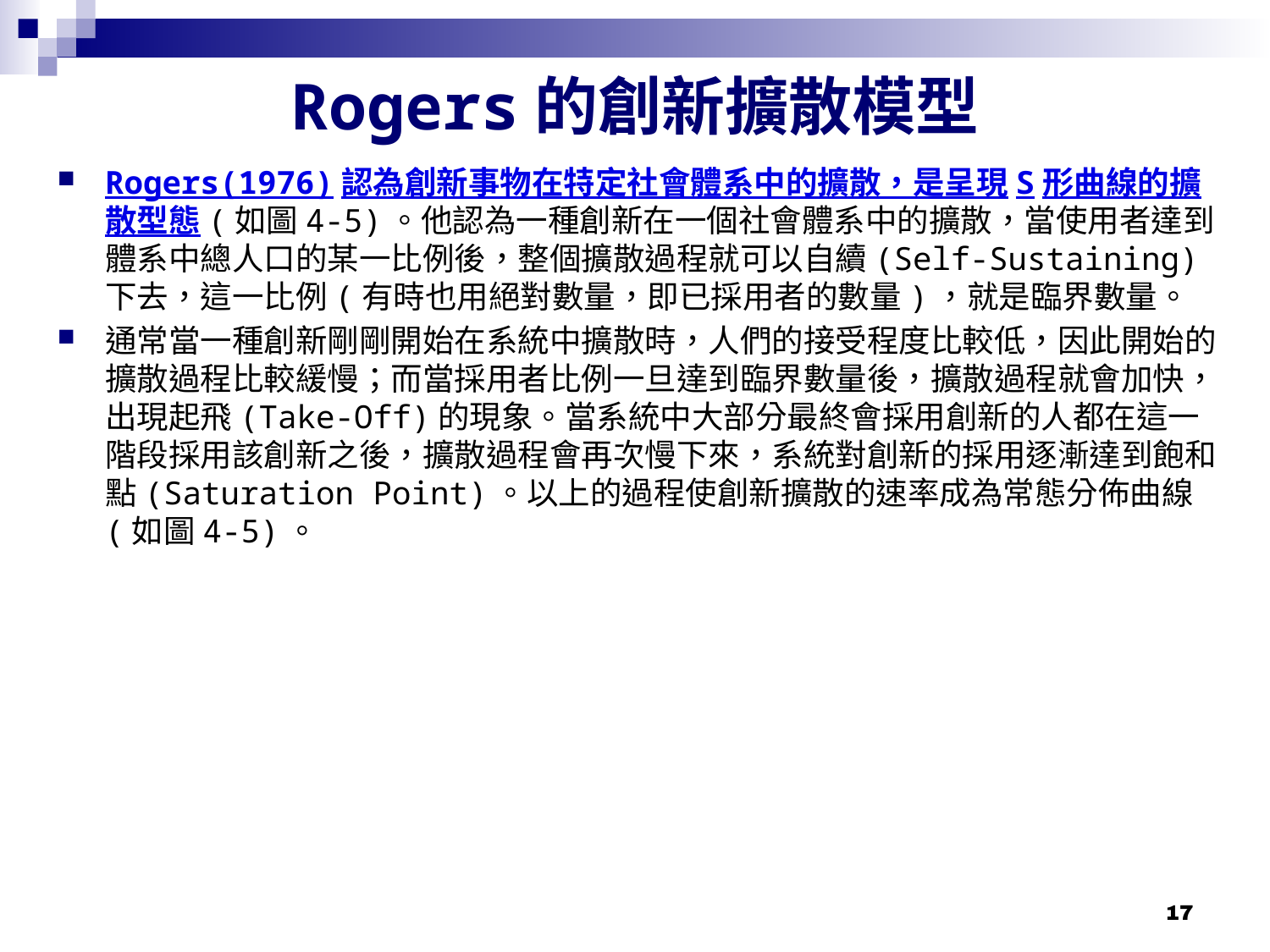

# Rogers的創新擴散模型
Rogers(1976)認為創新事物在特定社會體系中的擴散，是呈現S形曲線的擴散型態(如圖4-5)。他認為一種創新在一個社會體系中的擴散，當使用者達到體系中總人口的某一比例後，整個擴散過程就可以自續(Self-Sustaining)下去，這一比例(有時也用絕對數量，即已採用者的數量)，就是臨界數量。
通常當一種創新剛剛開始在系統中擴散時，人們的接受程度比較低，因此開始的擴散過程比較緩慢；而當採用者比例一旦達到臨界數量後，擴散過程就會加快，出現起飛(Take-Off)的現象。當系統中大部分最終會採用創新的人都在這一階段採用該創新之後，擴散過程會再次慢下來，系統對創新的採用逐漸達到飽和點(Saturation Point)。以上的過程使創新擴散的速率成為常態分佈曲線(如圖4-5)。
17